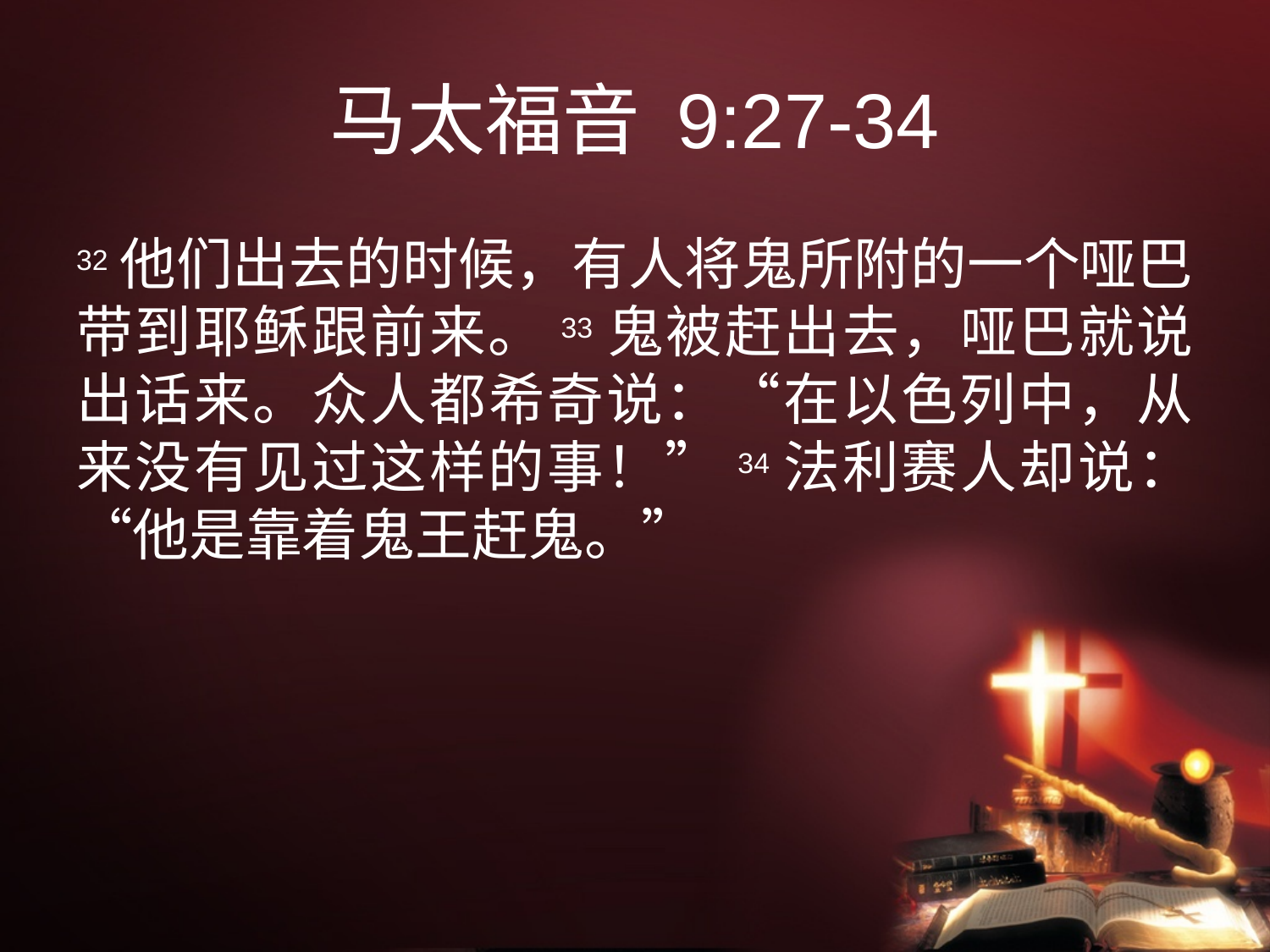

# 马太福音 9:27-34
32他们出去的时候，有人将鬼所附的一个哑巴带到耶稣跟前来。33鬼被赶出去，哑巴就说出话来。众人都希奇说：“在以色列中，从来没有见过这样的事！”34法利赛人却说：“他是靠着鬼王赶鬼。”